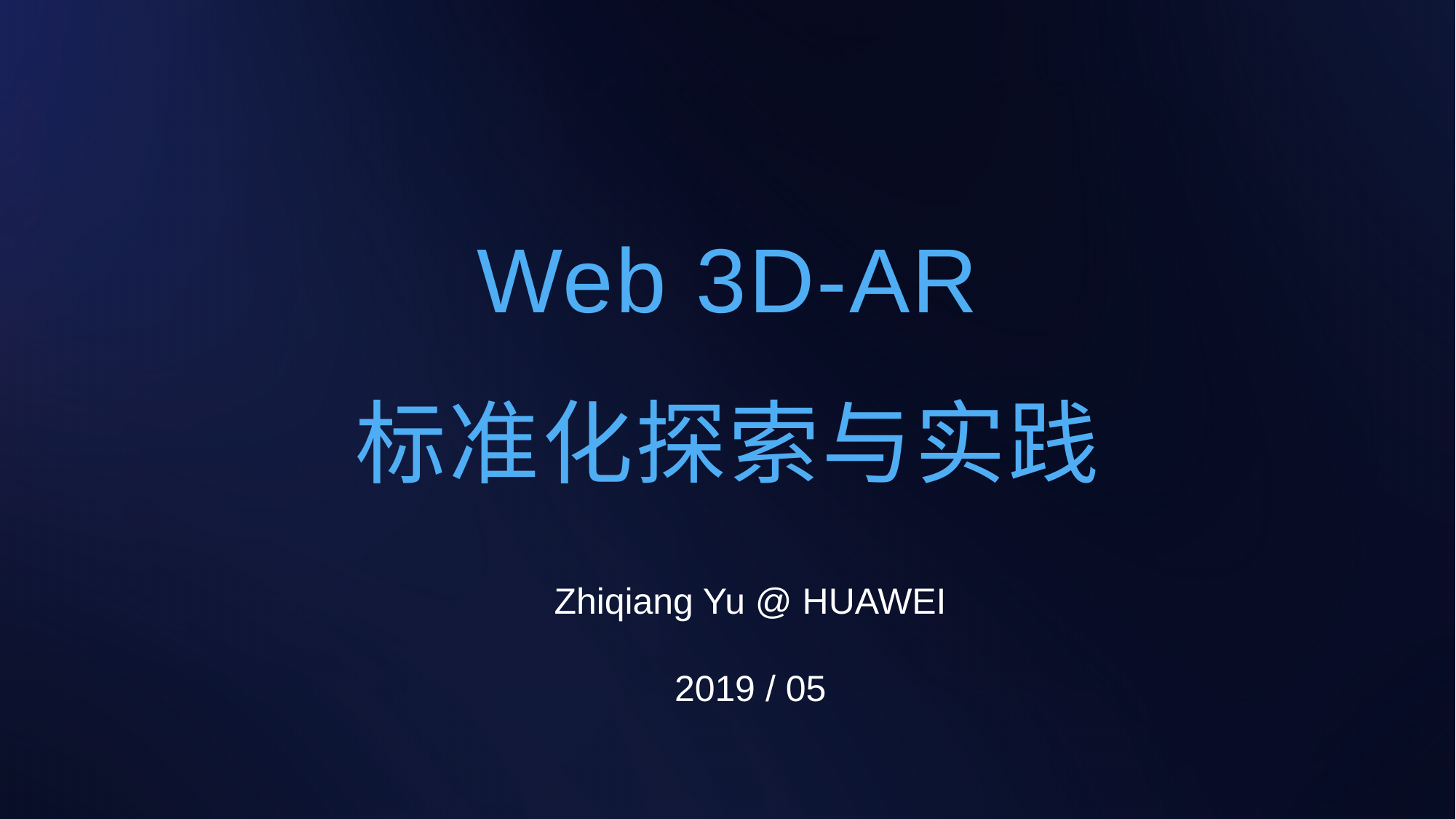

Web 3D-AR
标准化探索与实践
Zhiqiang Yu @ HUAWEI

2019 / 05